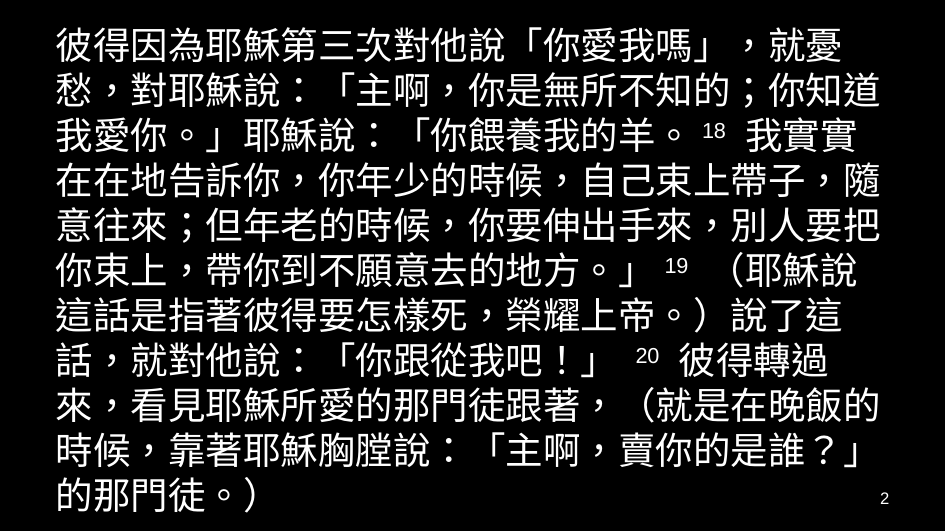

彼得因為耶穌第三次對他說「你愛我嗎」，就憂愁，對耶穌說：「主啊，你是無所不知的；你知道我愛你。」耶穌說：「你餵養我的羊。18 我實實在在地告訴你，你年少的時候，自己束上帶子，隨意往來；但年老的時候，你要伸出手來，別人要把你束上，帶你到不願意去的地方。」19 （耶穌說這話是指著彼得要怎樣死，榮耀上帝。）說了這話，就對他說：「你跟從我吧！」 20 彼得轉過來，看見耶穌所愛的那門徒跟著，（就是在晚飯的時候，靠著耶穌胸膛說：「主啊，賣你的是誰？」的那門徒。）
2